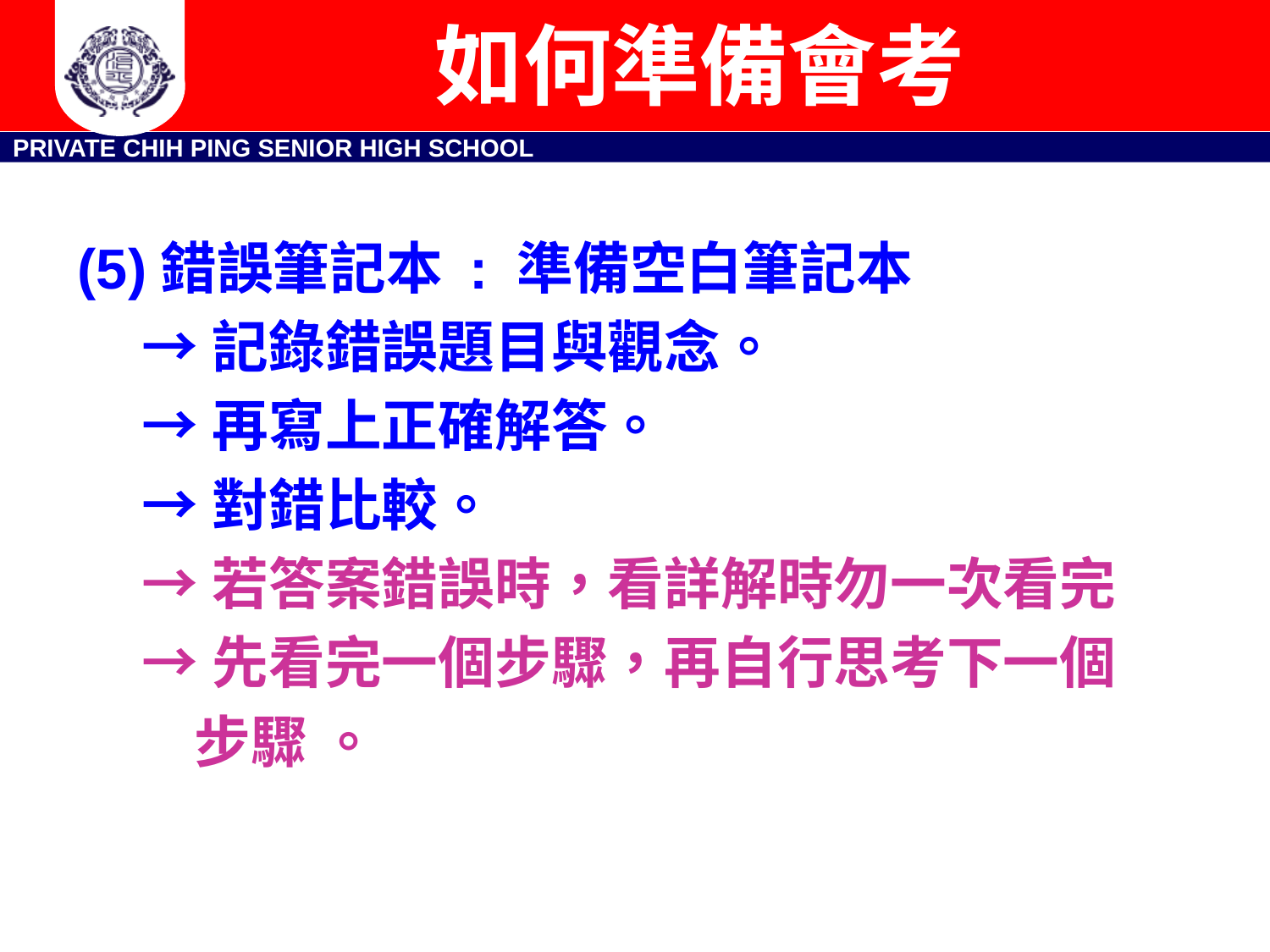

# 如何準備會考
(5)錯誤筆記本 : 準備空白筆記本
     →記錄錯誤題目與觀念。
     →再寫上正確解答。
     →對錯比較。
     →若答案錯誤時，看詳解時勿一次看完
     →先看完一個步驟，再自行思考下一個
        步驟 。